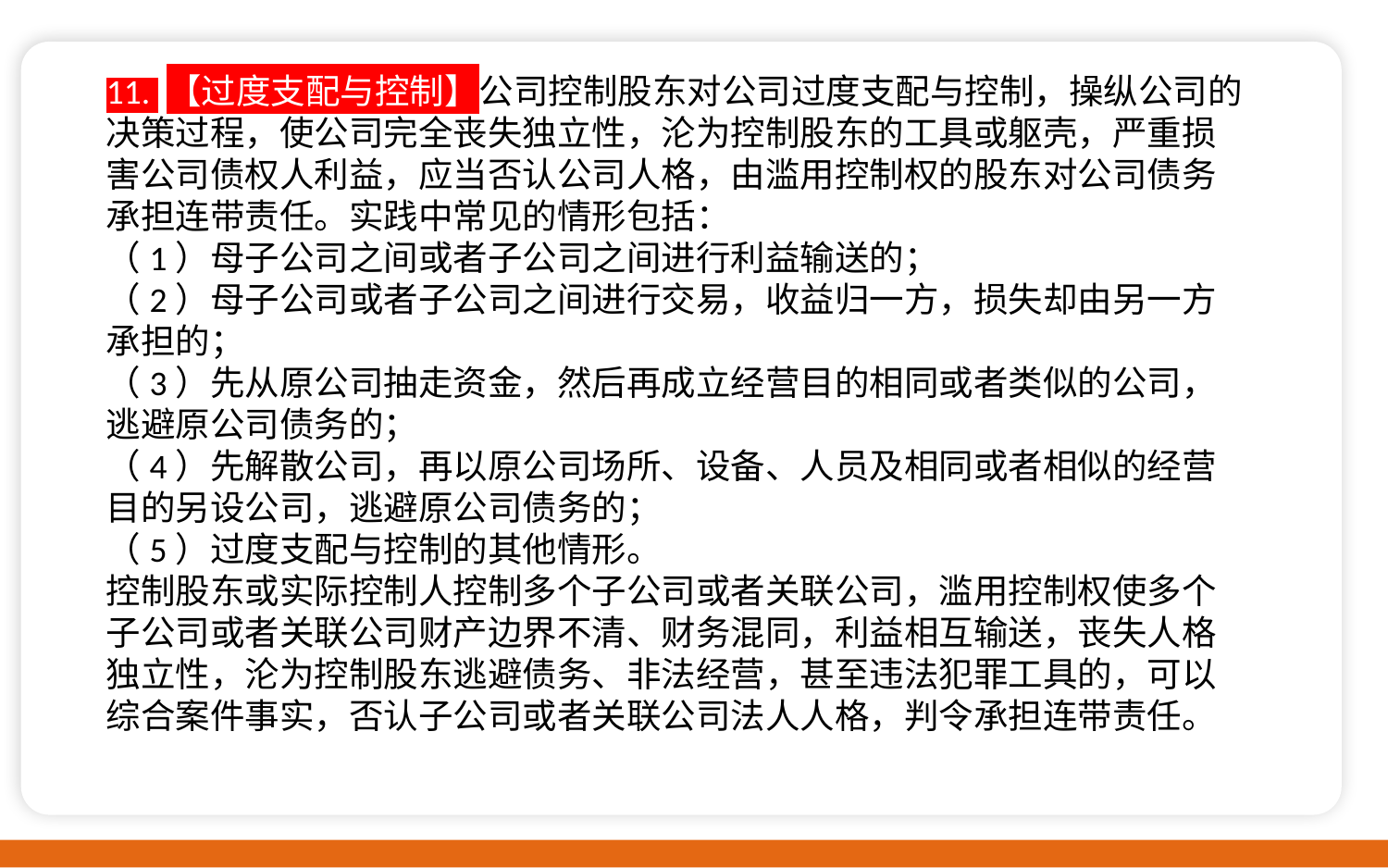

11. 【过度支配与控制】公司控制股东对公司过度支配与控制，操纵公司的决策过程，使公司完全丧失独立性，沦为控制股东的工具或躯壳，严重损害公司债权人利益，应当否认公司人格，由滥用控制权的股东对公司债务承担连带责任。实践中常见的情形包括：
（1）母子公司之间或者子公司之间进行利益输送的；
（2）母子公司或者子公司之间进行交易，收益归一方，损失却由另一方承担的；
（3）先从原公司抽走资金，然后再成立经营目的相同或者类似的公司，逃避原公司债务的；
（4）先解散公司，再以原公司场所、设备、人员及相同或者相似的经营目的另设公司，逃避原公司债务的；
（5）过度支配与控制的其他情形。
控制股东或实际控制人控制多个子公司或者关联公司，滥用控制权使多个子公司或者关联公司财产边界不清、财务混同，利益相互输送，丧失人格独立性，沦为控制股东逃避债务、非法经营，甚至违法犯罪工具的，可以综合案件事实，否认子公司或者关联公司法人人格，判令承担连带责任。